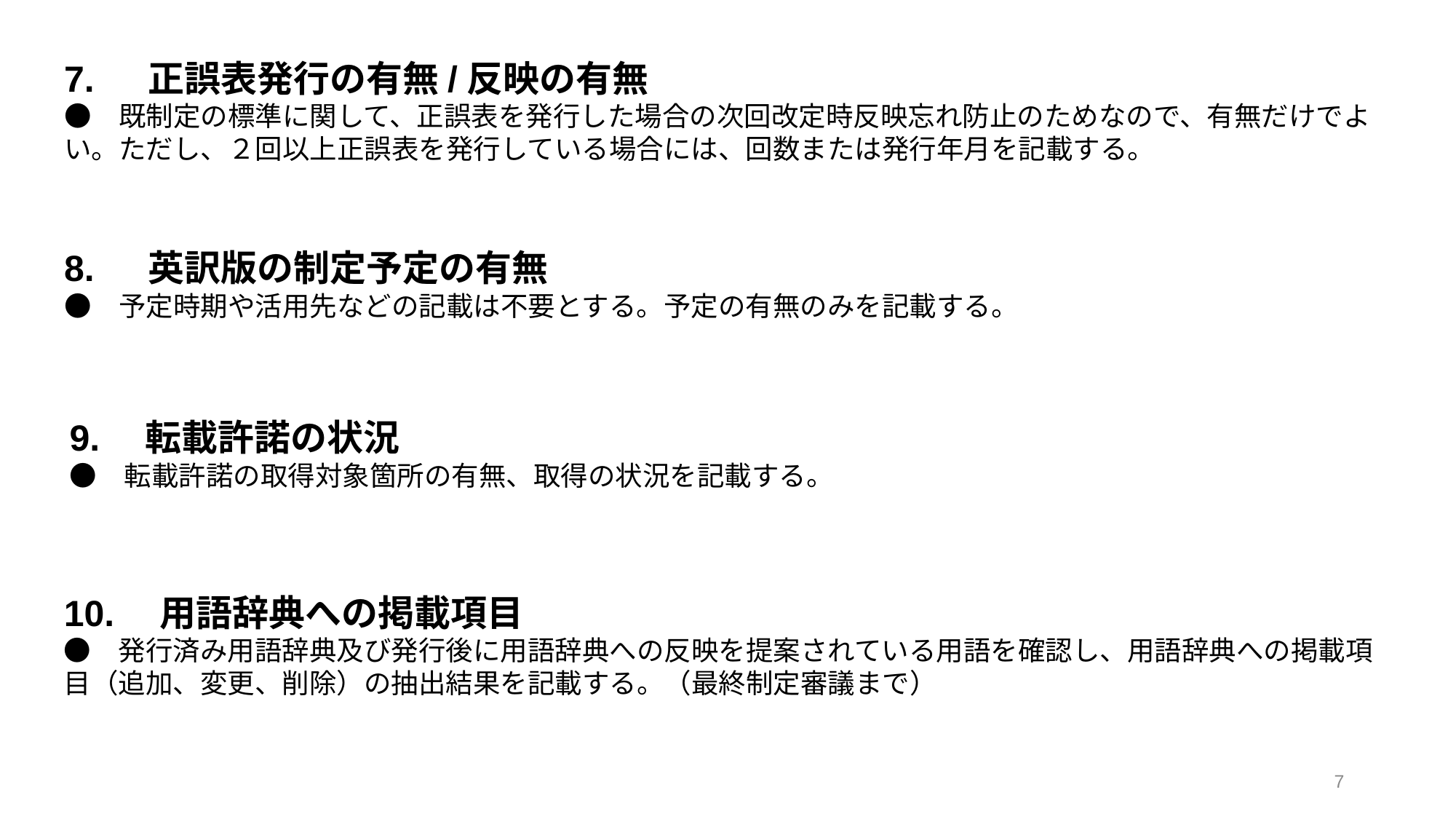

7.　 正誤表発行の有無/反映の有無
●　既制定の標準に関して、正誤表を発行した場合の次回改定時反映忘れ防止のためなので、有無だけでよい。ただし、２回以上正誤表を発行している場合には、回数または発行年月を記載する。

8.　 英訳版の制定予定の有無
●　予定時期や活用先などの記載は不要とする。予定の有無のみを記載する。
9.　転載許諾の状況
●　転載許諾の取得対象箇所の有無、取得の状況を記載する。
10.　用語辞典への掲載項目
●　発行済み用語辞典及び発行後に用語辞典への反映を提案されている用語を確認し、用語辞典への掲載項目（追加、変更、削除）の抽出結果を記載する。（最終制定審議まで）

7